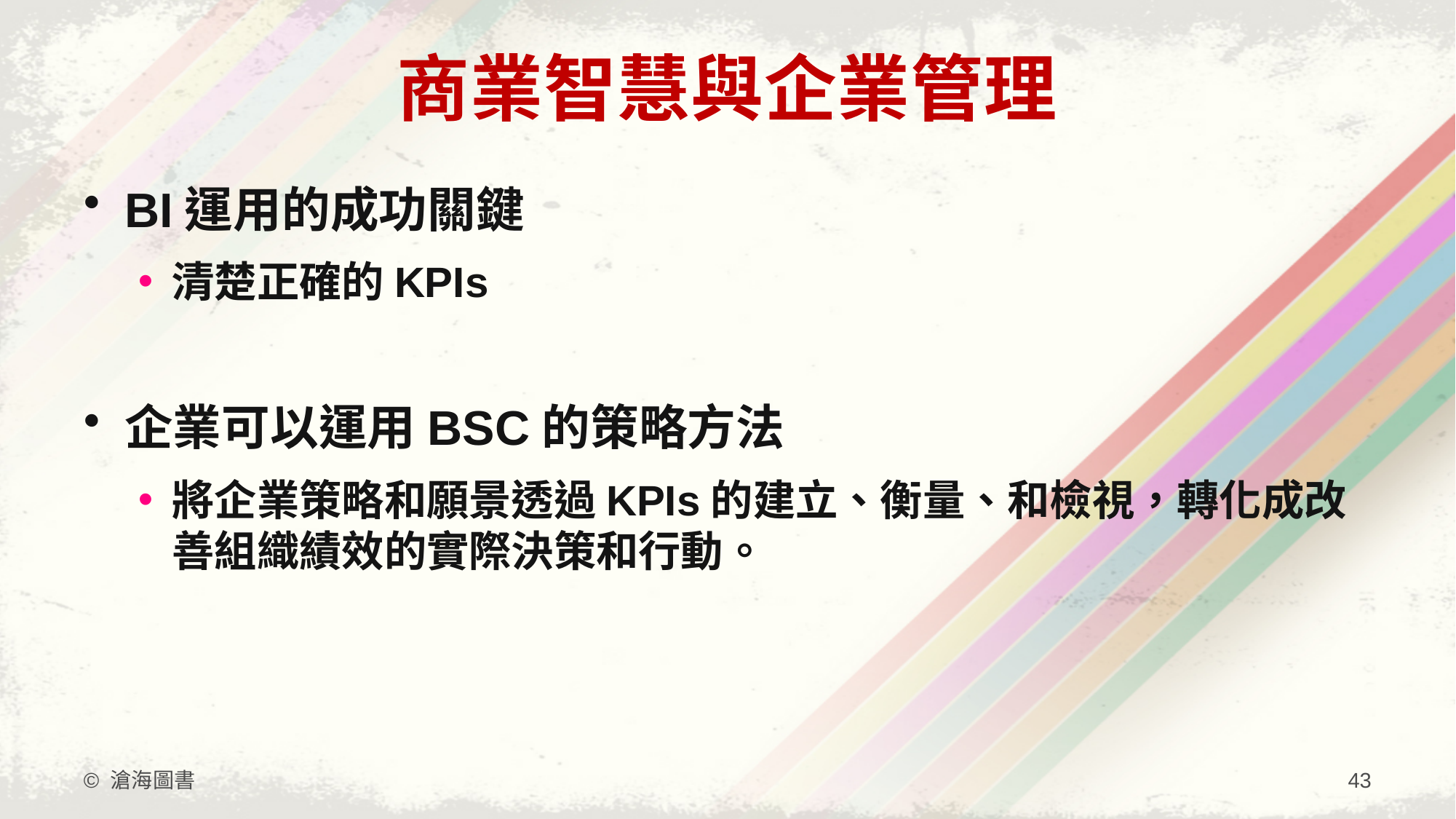

# 商業智慧與企業管理
BI運用的成功關鍵
清楚正確的KPIs

企業可以運用BSC的策略方法
將企業策略和願景透過KPIs的建立、衡量、和檢視，轉化成改善組織績效的實際決策和行動。
© 滄海圖書
43